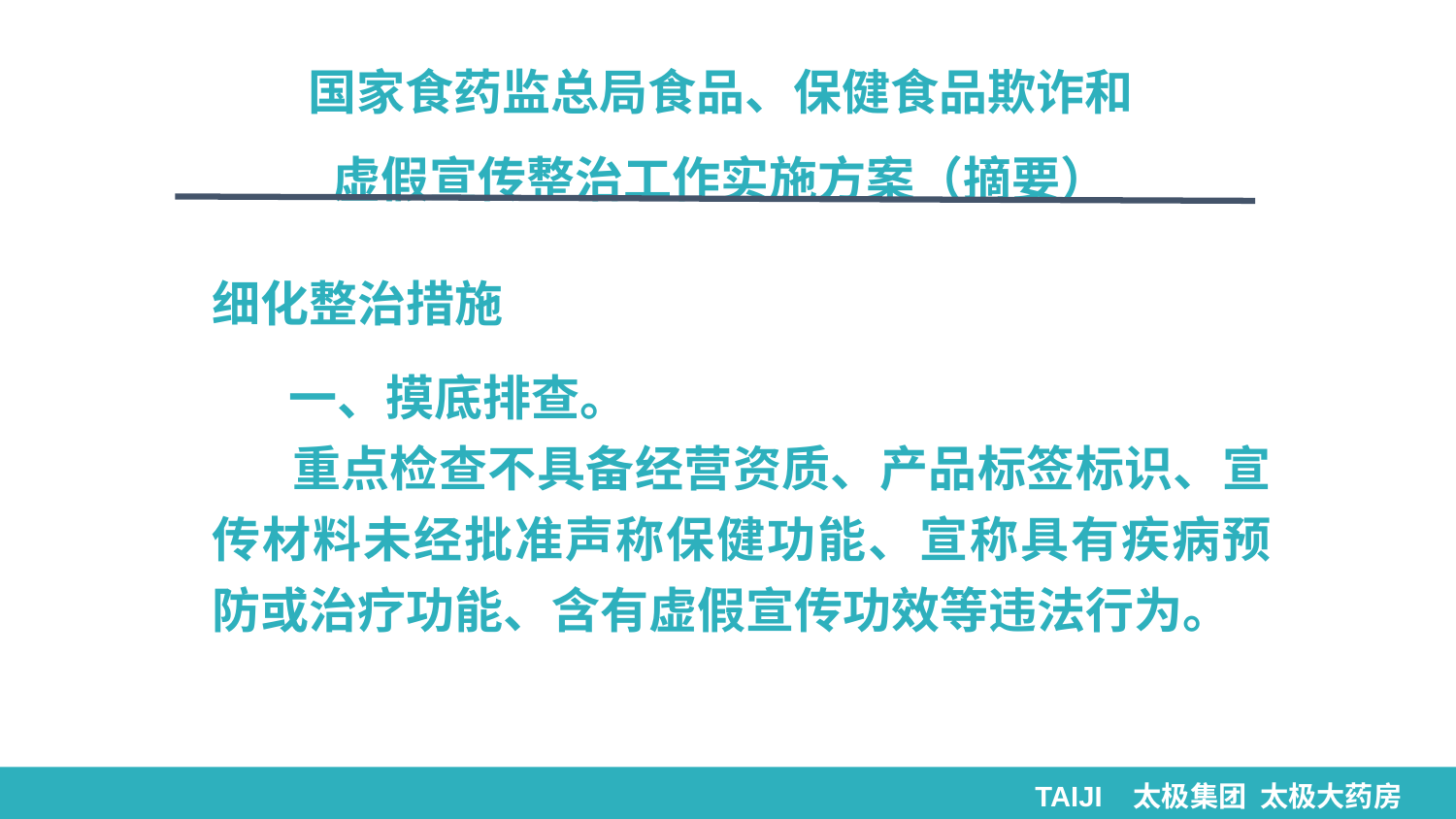

国家食药监总局食品、保健食品欺诈和
虚假宣传整治工作实施方案（摘要）
细化整治措施
      一、摸底排查。
      重点检查不具备经营资质、产品标签标识、宣传材料未经批准声称保健功能、宣称具有疾病预防或治疗功能、含有虚假宣传功效等违法行为。

TAIJI   太极集团  太极大药房